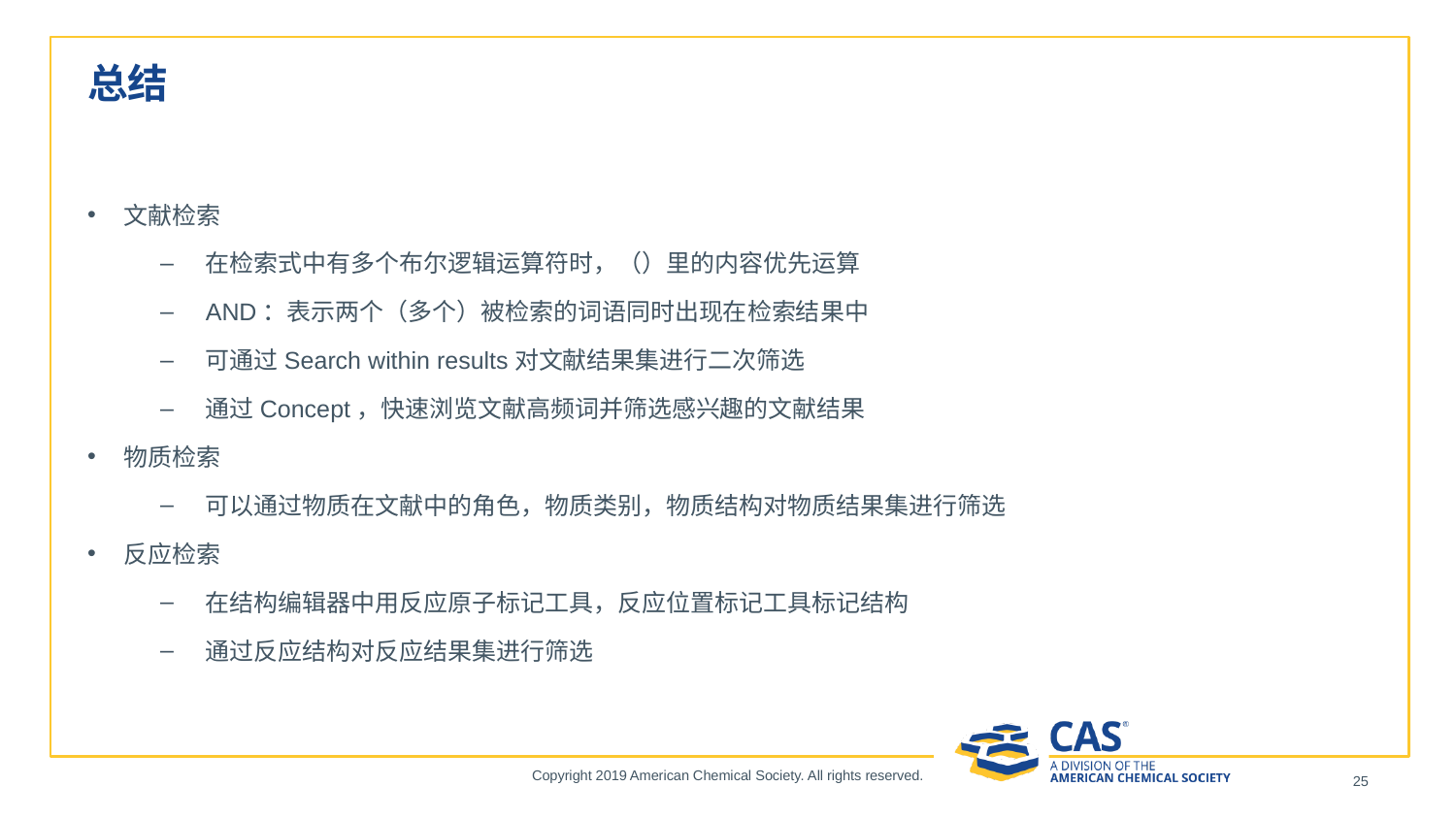

# 总结
文献检索
在检索式中有多个布尔逻辑运算符时，（）里的内容优先运算
AND：表示两个（多个）被检索的词语同时出现在检索结果中
可通过Search within results对文献结果集进行二次筛选
通过Concept，快速浏览文献高频词并筛选感兴趣的文献结果
物质检索
可以通过物质在文献中的角色，物质类别，物质结构对物质结果集进行筛选
反应检索
在结构编辑器中用反应原子标记工具，反应位置标记工具标记结构
通过反应结构对反应结果集进行筛选

Copyright 2019 American Chemical Society. All rights reserved.
25